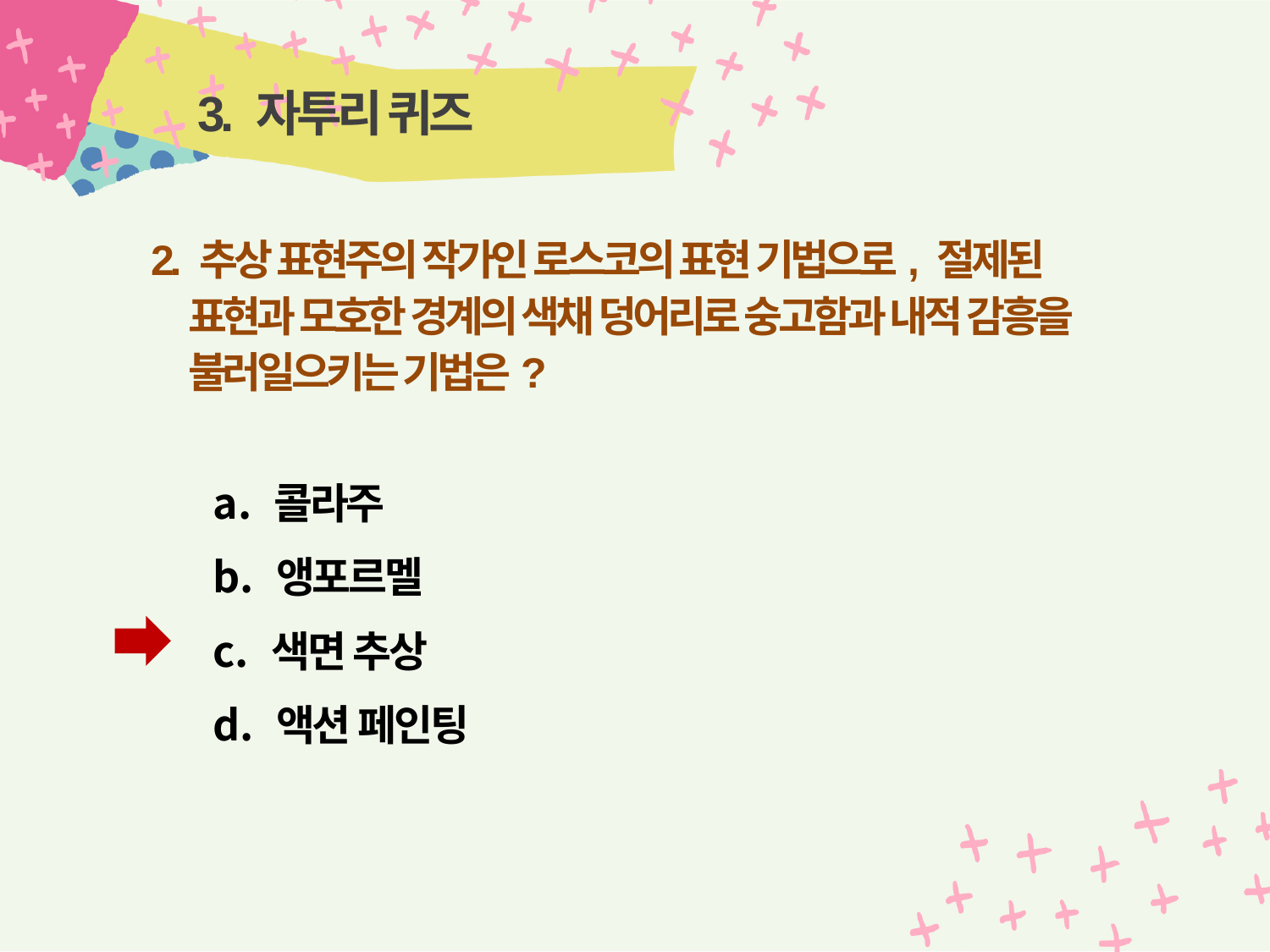

# 3. 자투리 퀴즈
2. 추상 표현주의 작가인 로스코의 표현 기법으로, 절제된 표현과 모호한 경계의 색채 덩어리로 숭고함과 내적 감흥을 불러일으키는 기법은?

 콜라주
 앵포르멜
 색면 추상
 액션 페인팅